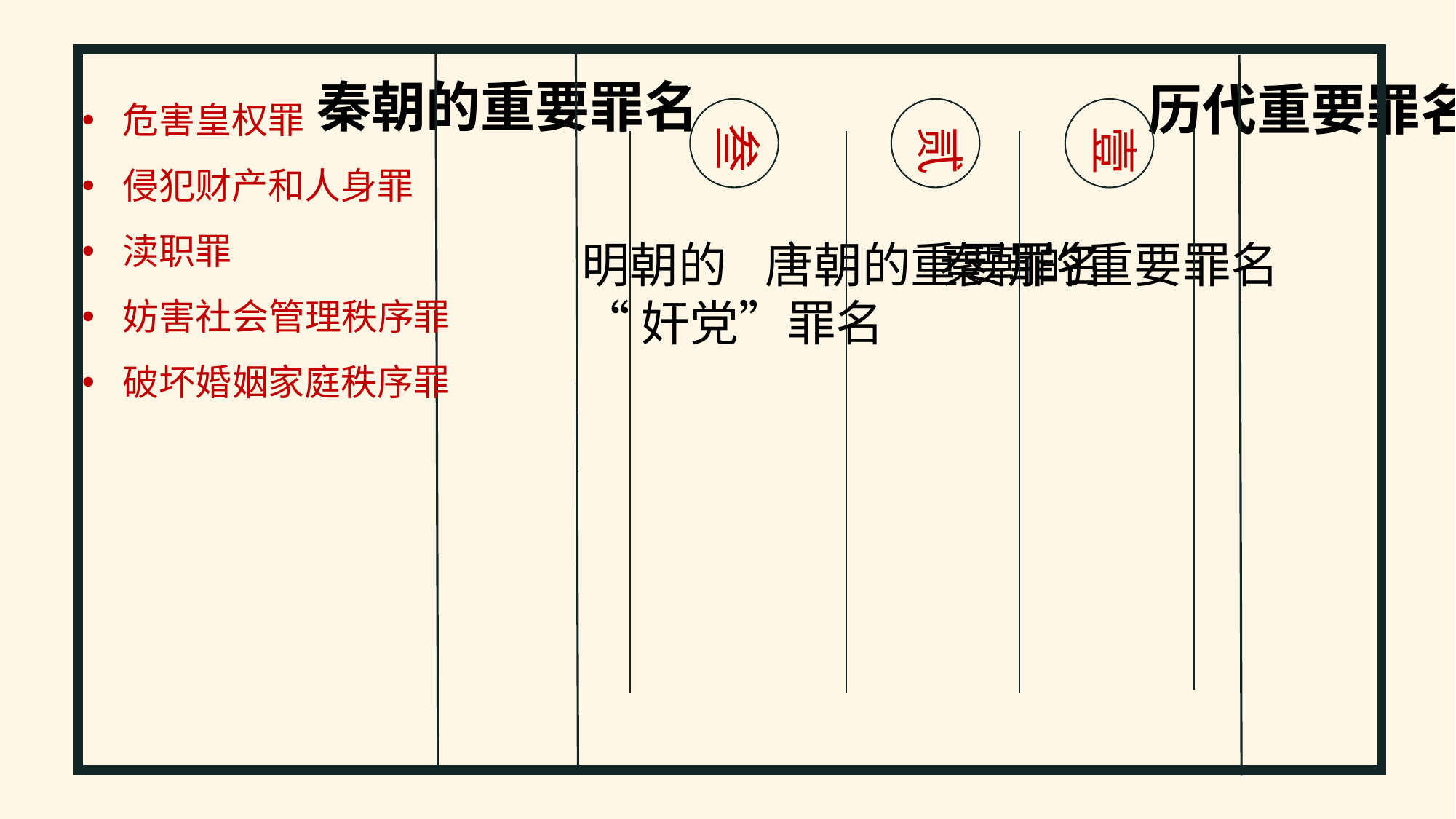

秦朝的重要罪名
危害皇权罪
侵犯财产和人身罪
渎职罪
妨害社会管理秩序罪
破坏婚姻家庭秩序罪
历代重要罪名

叁
贰
壹
明朝的
“奸党”罪名
唐朝的重要罪名
秦朝的重要罪名